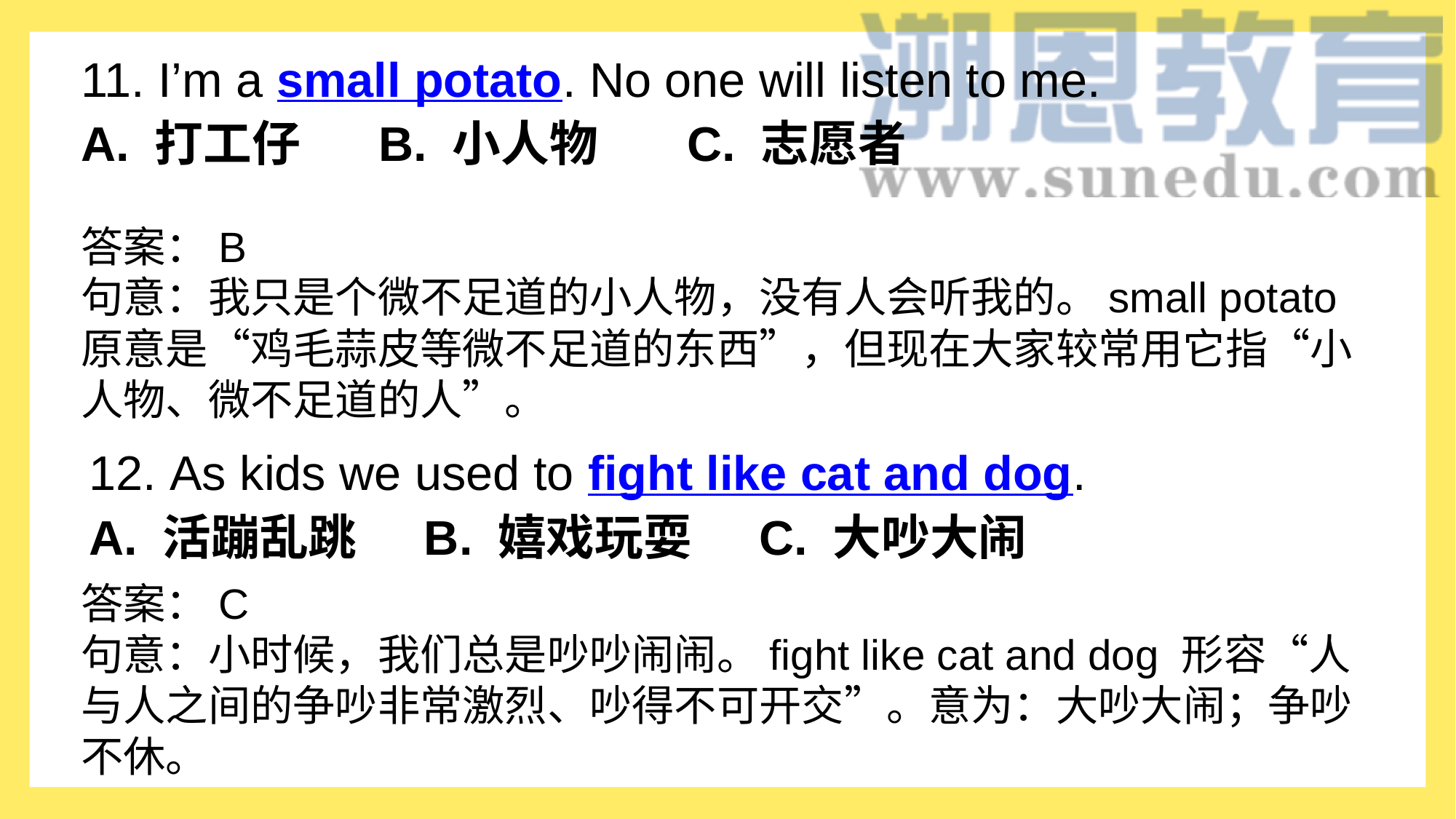

11. I’m a small potato. No one will listen to me.
A. 打工仔      B. 小人物       C. 志愿者
答案：B
句意：我只是个微不足道的小人物，没有人会听我的。small potato 原意是“鸡毛蒜皮等微不足道的东西”，但现在大家较常用它指“小人物、微不足道的人”。
12. As kids we used to fight like cat and dog.
A. 活蹦乱跳     B. 嬉戏玩耍     C. 大吵大闹
答案：C
句意：小时候，我们总是吵吵闹闹。fight like cat and dog 形容“人与人之间的争吵非常激烈、吵得不可开交”。意为：大吵大闹；争吵不休。